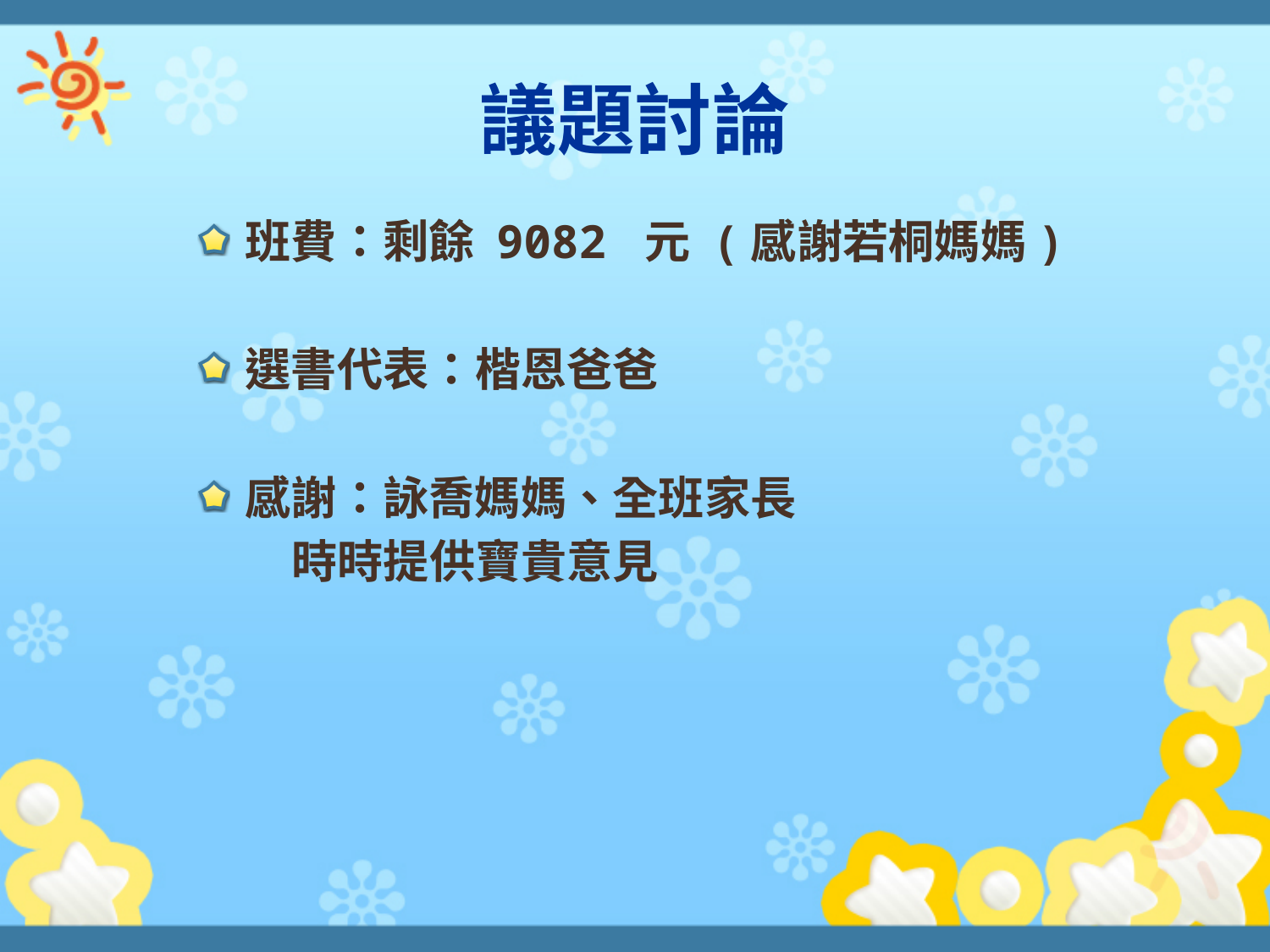

# 議題討論
班費：剩餘 9082 元 (感謝若桐媽媽)

選書代表：楷恩爸爸

感謝：詠喬媽媽、全班家長
        時時提供寶貴意見